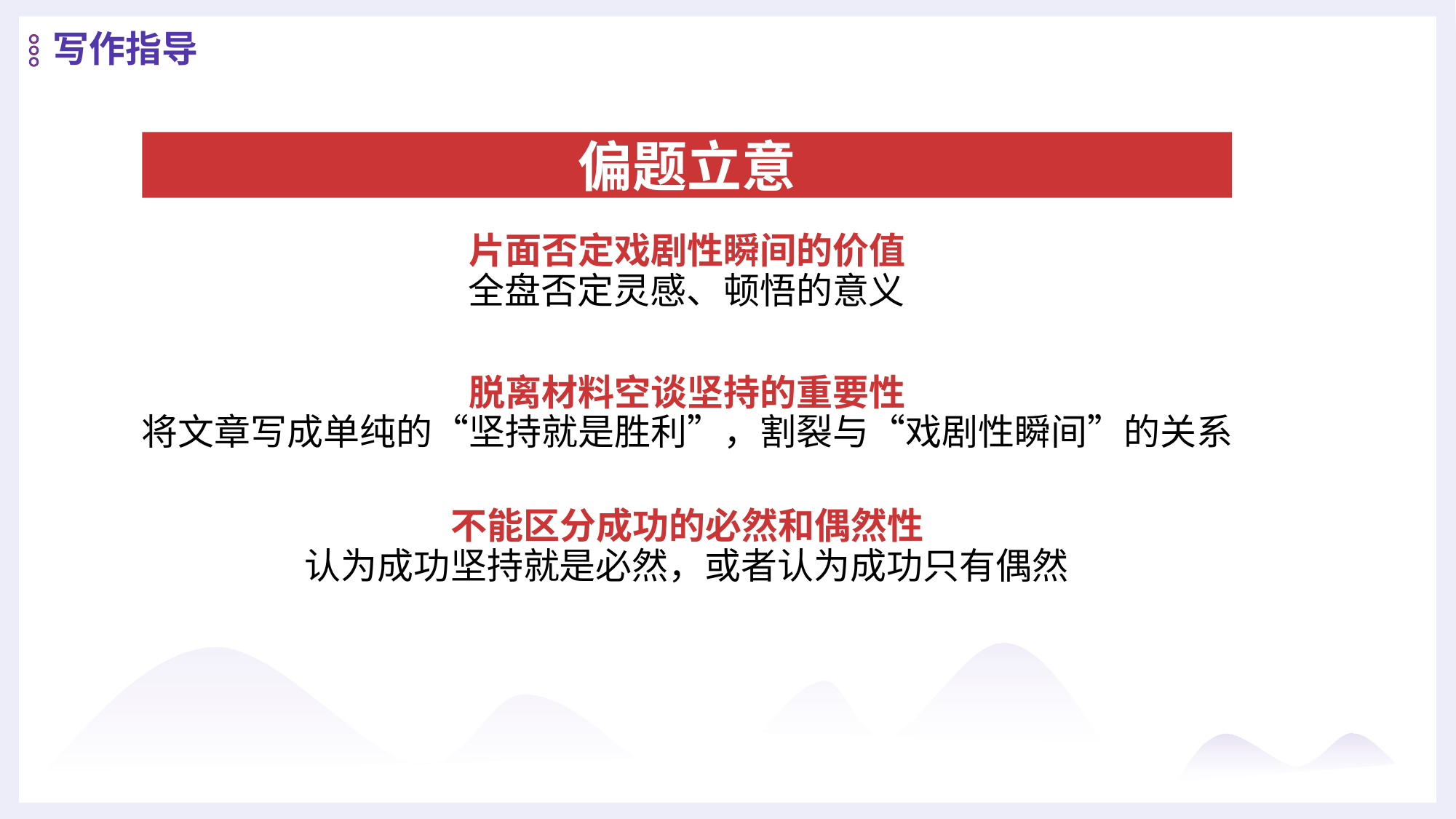

写作指导
偏题立意
片面否定戏剧性瞬间的价值
全盘否定灵感、顿悟的意义
脱离材料空谈坚持的重要性
将文章写成单纯的“坚持就是胜利”，割裂与“戏剧性瞬间”的关系
不能区分成功的必然和偶然性
认为成功坚持就是必然，或者认为成功只有偶然